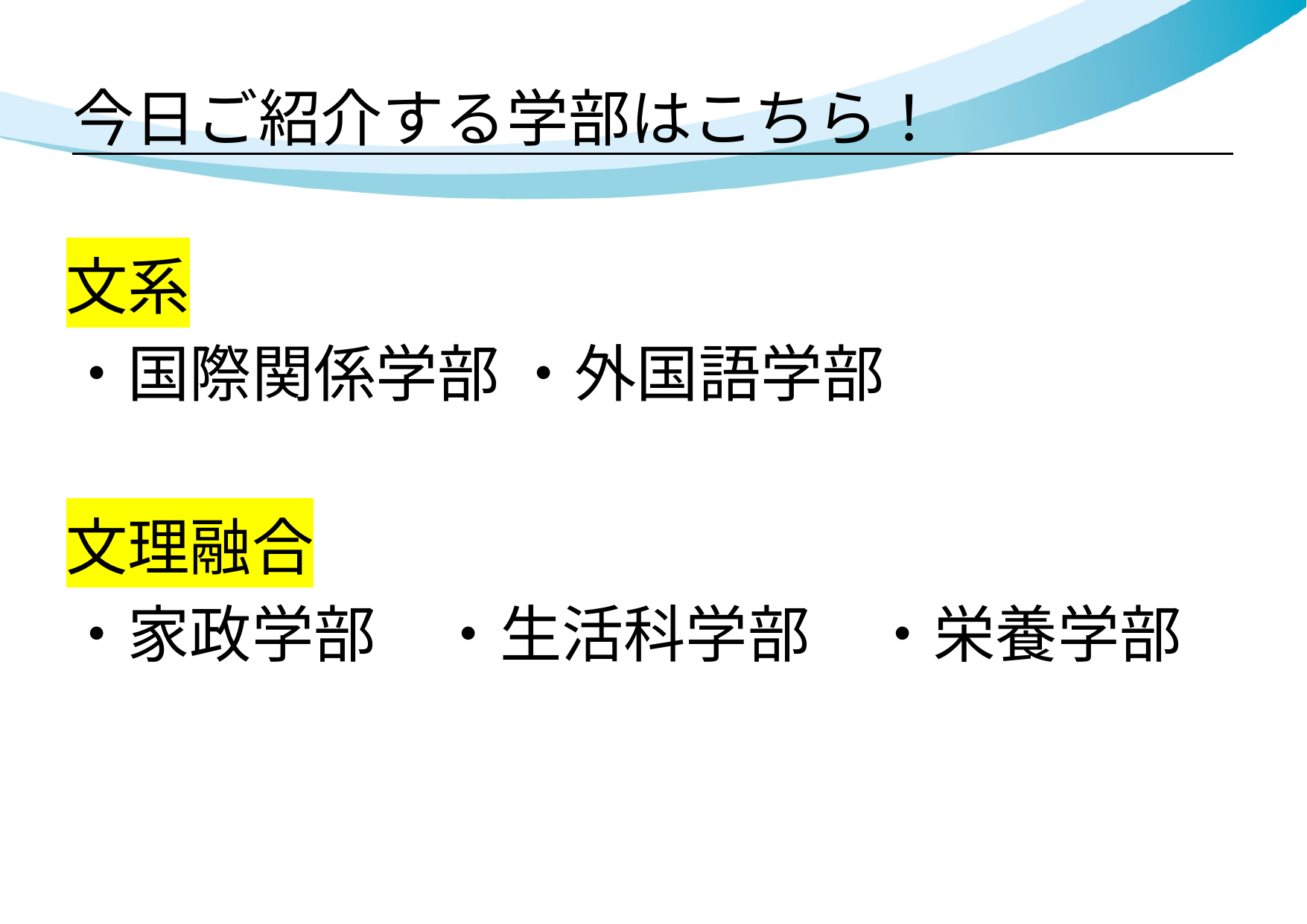

# 今日ご紹介する学部はこちら！
文系
・国際関係学部	・外国語学部

文理融合
・家政学部　・生活科学部　・栄養学部